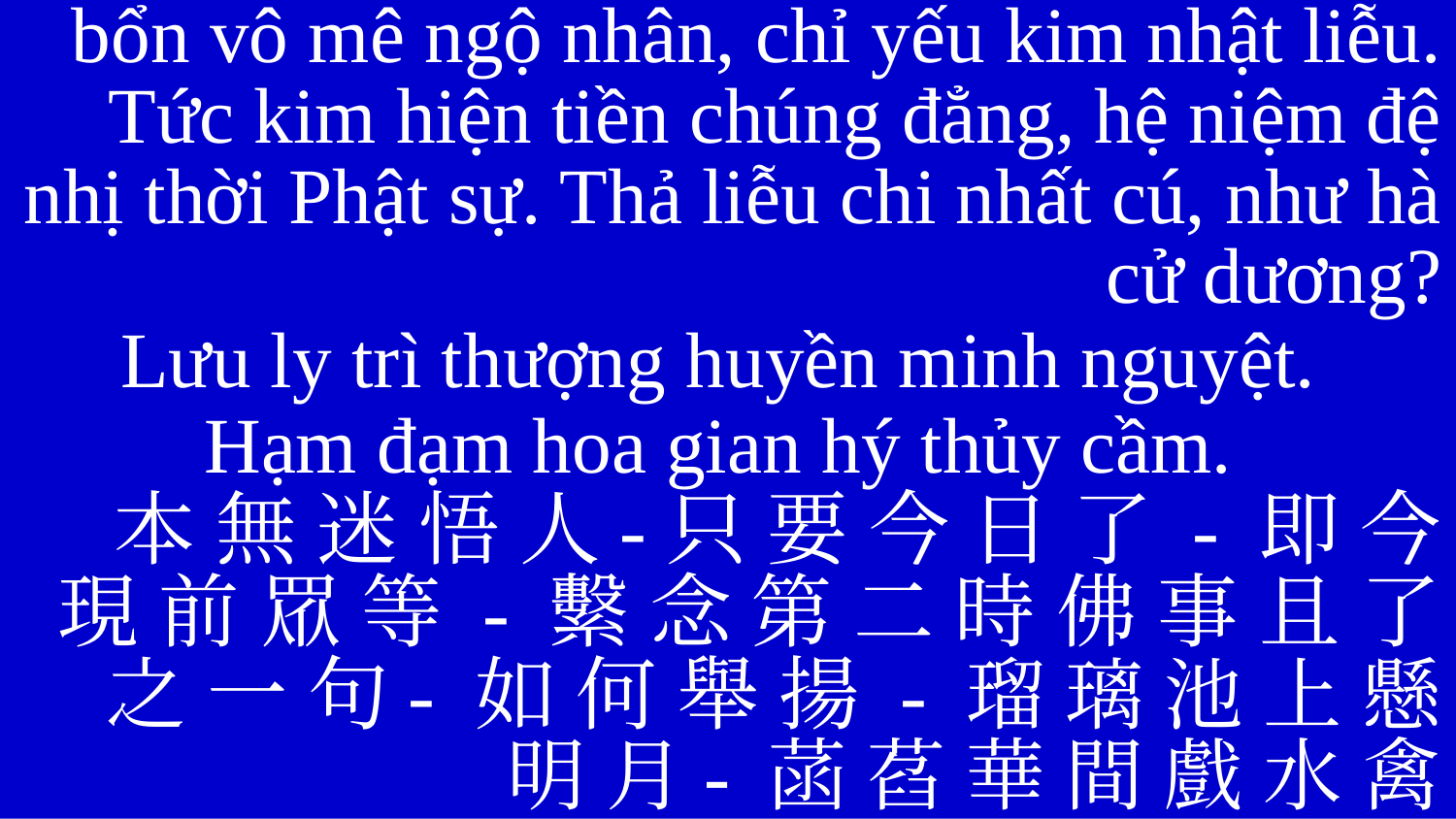

bổn vô mê ngộ nhân, chỉ yếu kim nhật liễu. Tức kim hiện tiền chúng đẳng, hệ niệm đệ nhị thời Phật sự. Thả liễu chi nhất cú, như hà cử dương?
Lưu ly trì thượng huyền minh nguyệt.
Hạm đạm hoa gian hý thủy cầm.
本 無 迷 悟 人-只 要 今 日 了 - 即 今 現 前 眾 等 - 繫 念 第 二 時 佛 事 且 了 之 一 句- 如 何 舉 揚 - 瑠 璃 池 上 懸 明 月- 菡 萏 華 間 戲 水 禽